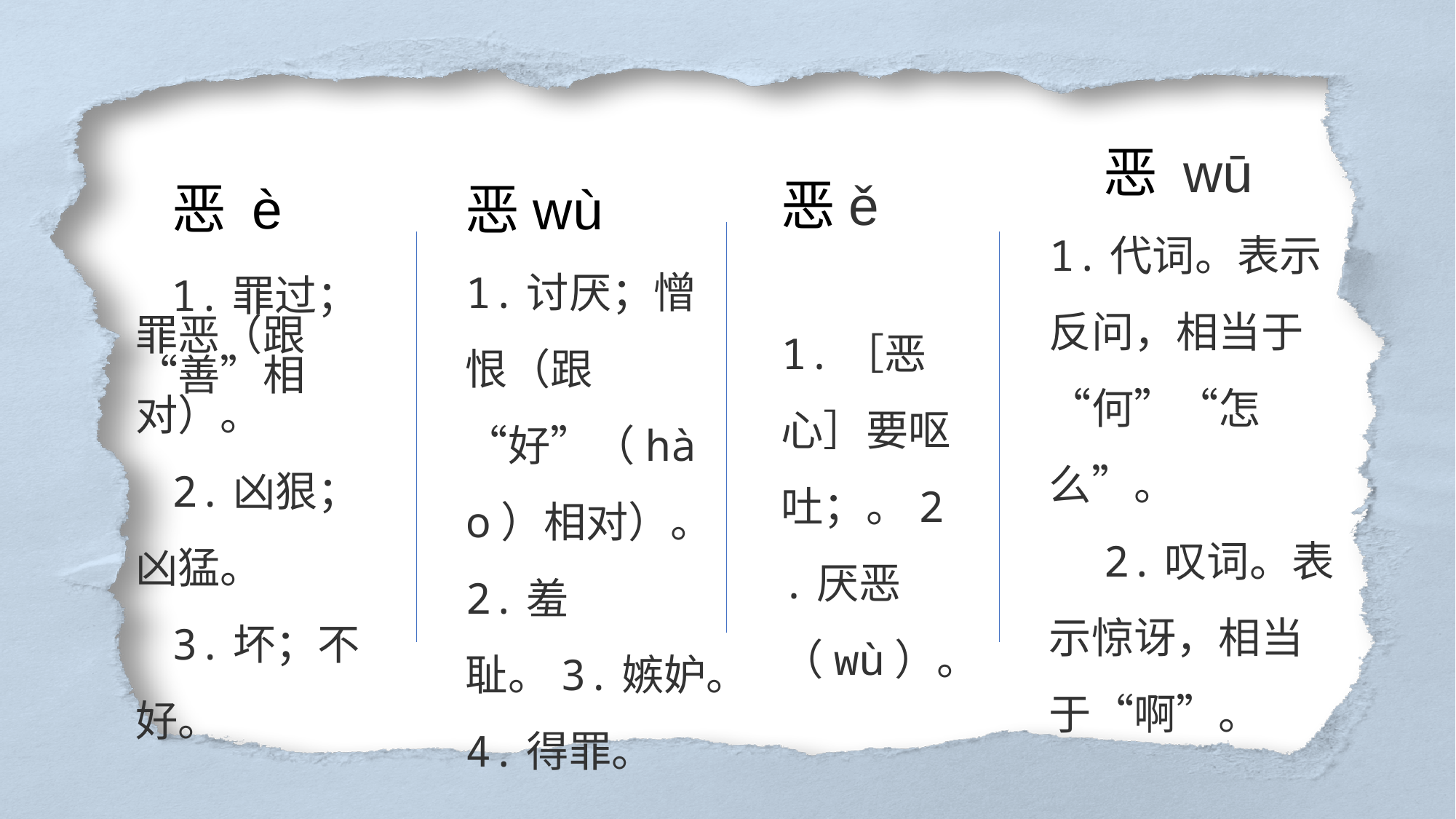

恶 wū
1.代词。表示反问，相当于“何”“怎么”。
2.叹词。表示惊讶，相当于“啊”。
恶wù
1.讨厌；憎恨（跟“好”（hào）相对）。2.羞耻。3.嫉妒。4.得罪。
恶ě

1.［恶心］要呕吐；。2.厌恶（wù）。

恶 è
   1.罪过；罪恶（跟“善”相对）。
2.凶狠；凶猛。
3.坏；不好。